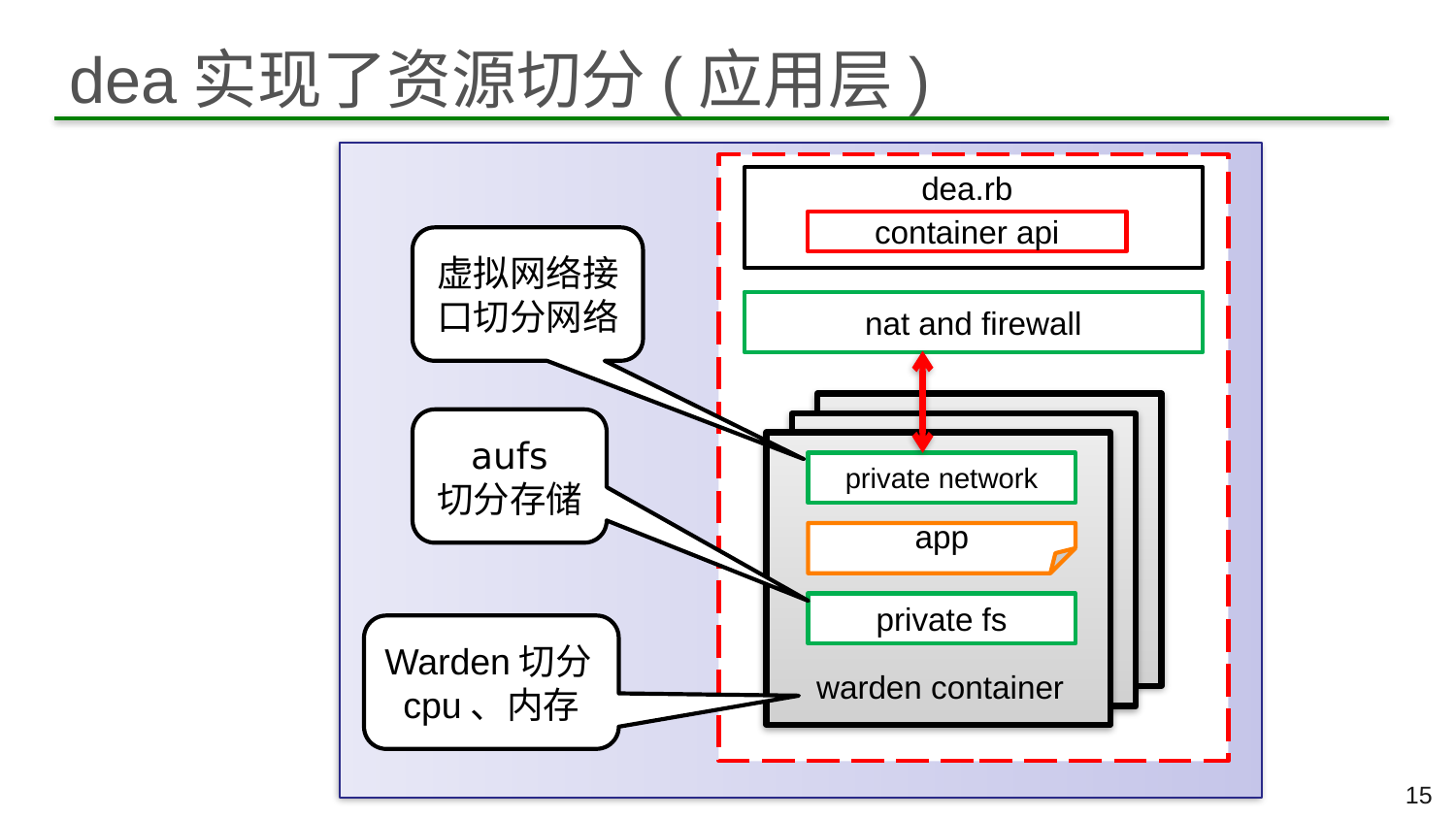

# dea实现了资源切分(应用层)

dea.rb

container api
nat and firewall

private network
app
private fs
warden container
虚拟网络接口切分网络
aufs
切分存储
Warden切分cpu、内存
15